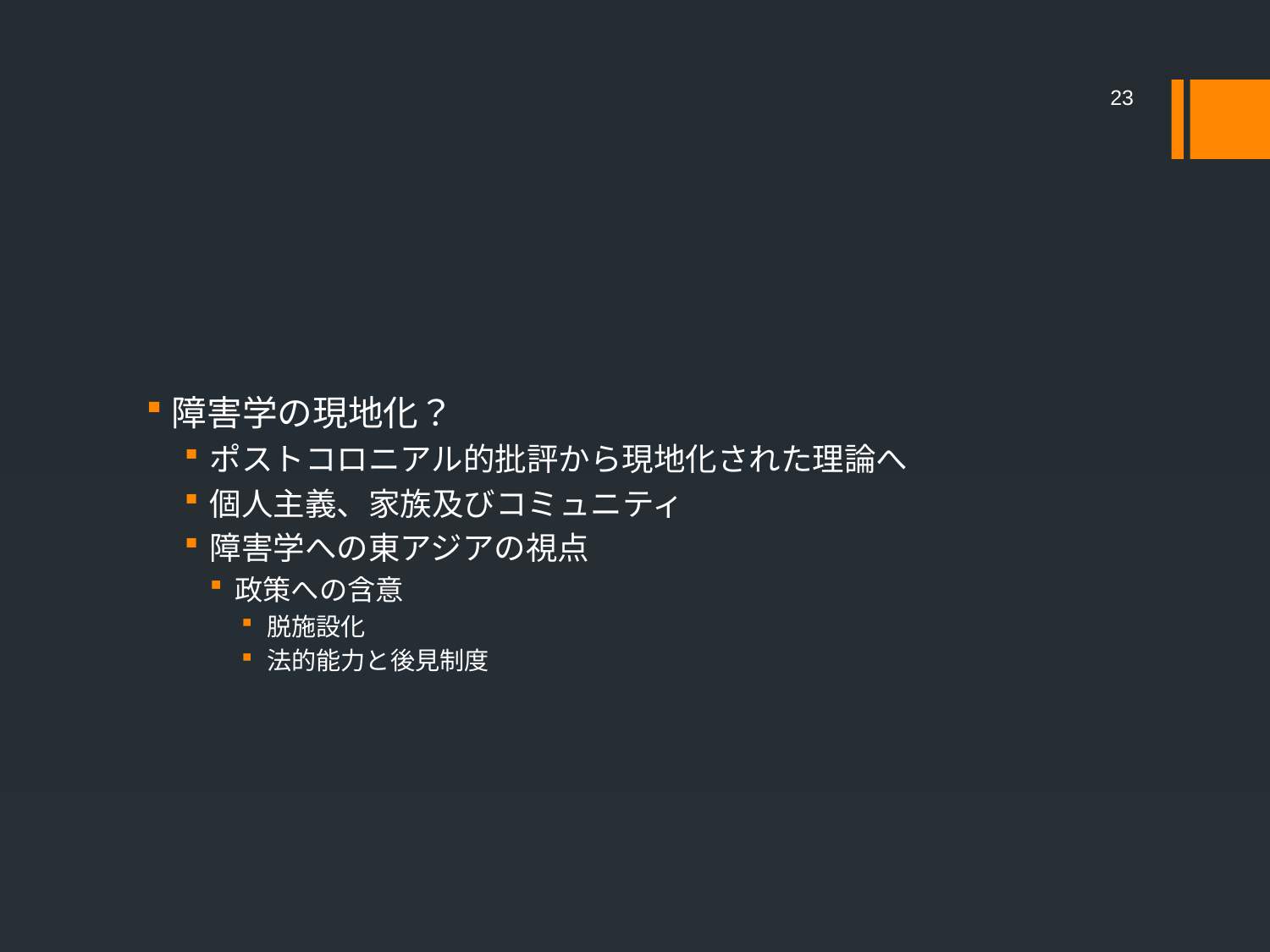

23
#
障害学の現地化？
ポストコロニアル的批評から現地化された理論へ
個人主義、家族及びコミュニティ
障害学への東アジアの視点
政策への含意
脱施設化
法的能力と後見制度